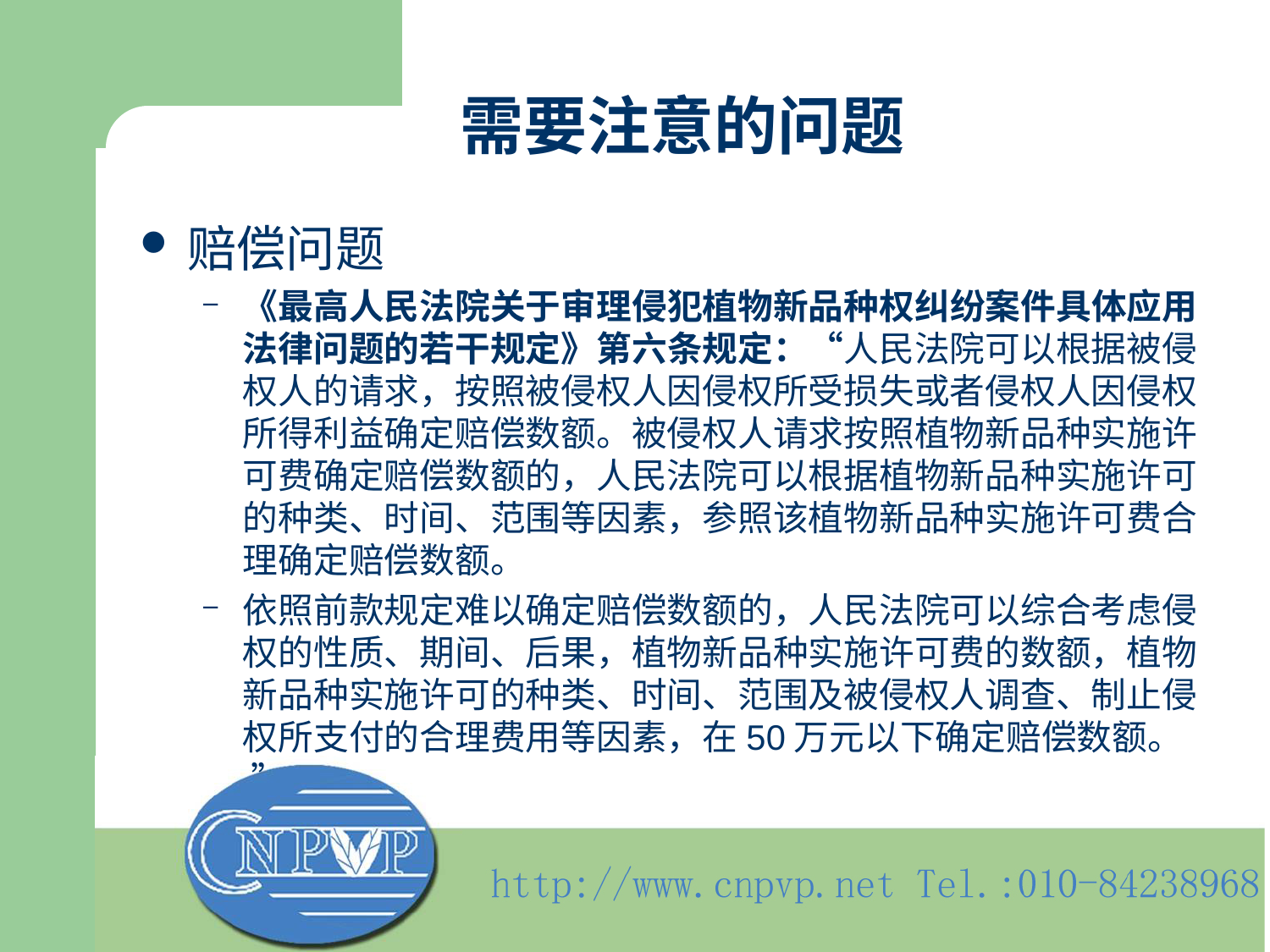

# 需要注意的问题
赔偿问题
《最高人民法院关于审理侵犯植物新品种权纠纷案件具体应用法律问题的若干规定》第六条规定：“人民法院可以根据被侵权人的请求，按照被侵权人因侵权所受损失或者侵权人因侵权所得利益确定赔偿数额。被侵权人请求按照植物新品种实施许可费确定赔偿数额的，人民法院可以根据植物新品种实施许可的种类、时间、范围等因素，参照该植物新品种实施许可费合理确定赔偿数额。
依照前款规定难以确定赔偿数额的，人民法院可以综合考虑侵权的性质、期间、后果，植物新品种实施许可费的数额，植物新品种实施许可的种类、时间、范围及被侵权人调查、制止侵权所支付的合理费用等因素，在50万元以下确定赔偿数额。 ”